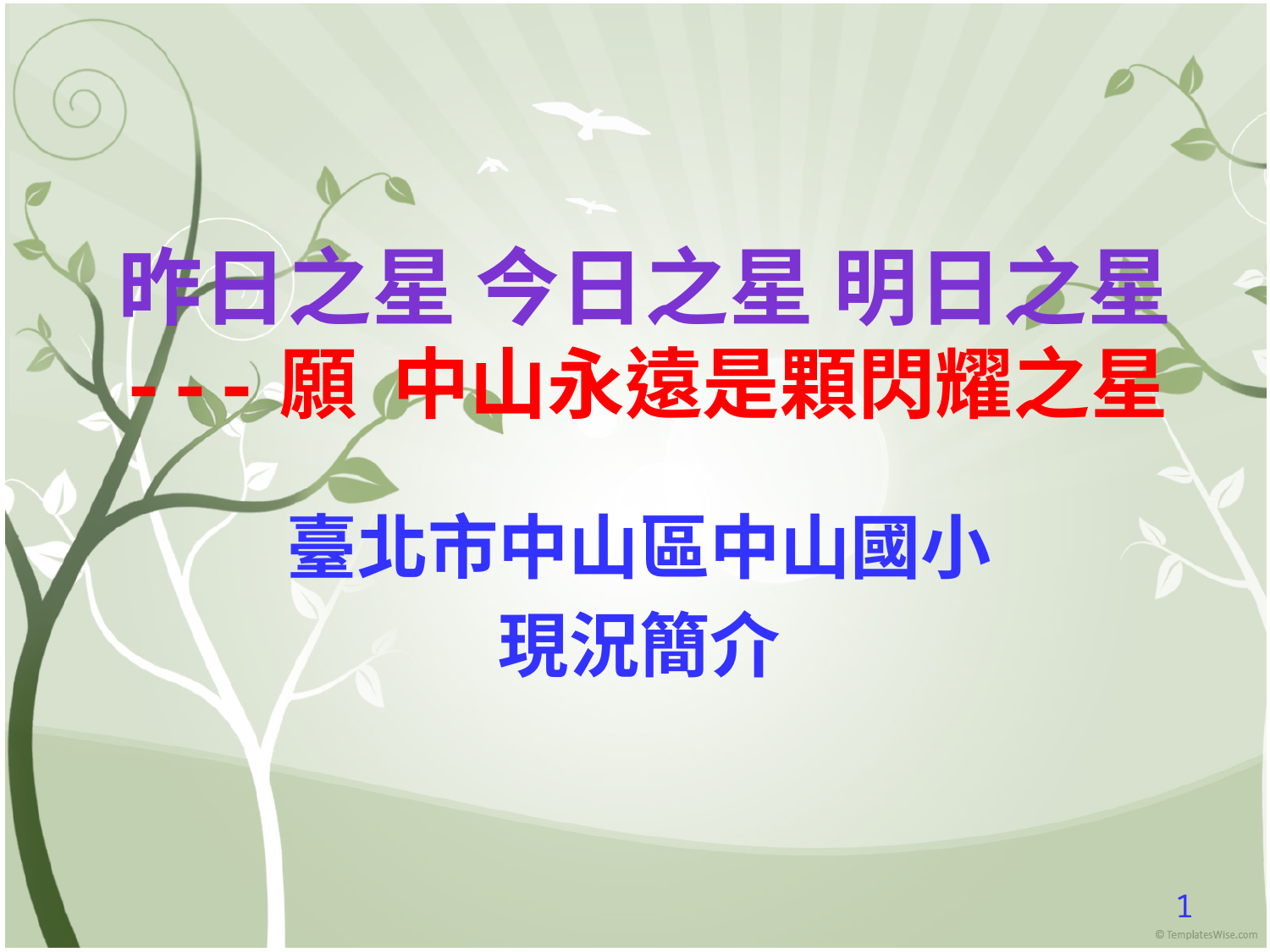

# 昨日之星 今日之星 明日之星 ---願  中山永遠是顆閃耀之星
臺北市中山區中山國小
現況簡介
1